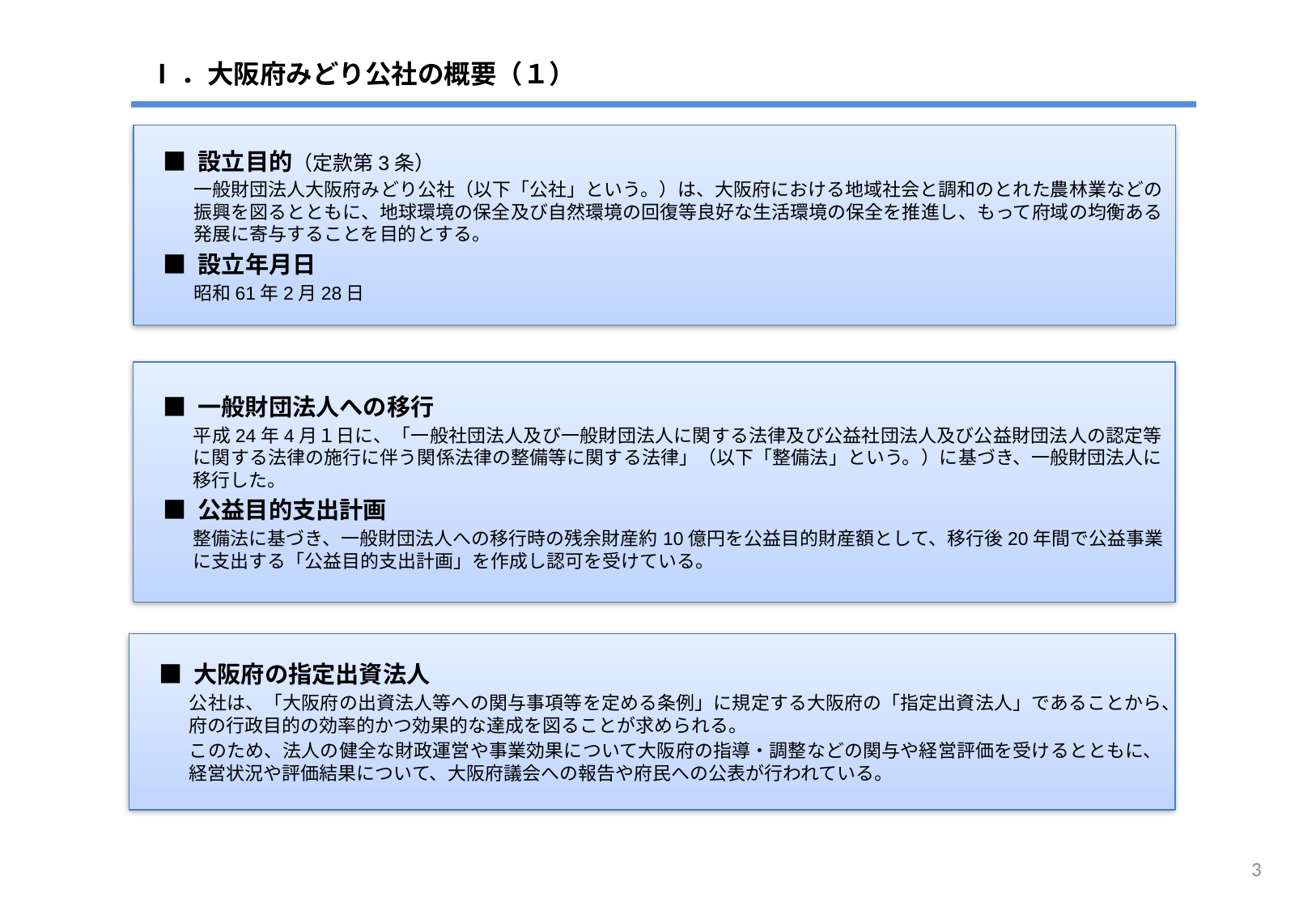

# Ⅰ．大阪府みどり公社の概要（１）

■ 設立目的（定款第3条）
一般財団法人大阪府みどり公社（以下「公社」という。）は、大阪府における地域社会と調和のとれた農林業などの振興を図るとともに、地球環境の保全及び自然環境の回復等良好な生活環境の保全を推進し、もって府域の均衡ある発展に寄与することを目的とする。
■ 設立年月日
昭和61年2月28日
■ 一般財団法人への移行
平成24年4月１日に、「一般社団法人及び一般財団法人に関する法律及び公益社団法人及び公益財団法人の認定等に関する法律の施行に伴う関係法律の整備等に関する法律」（以下「整備法」という。）に基づき、一般財団法人に移行した。
■ 公益目的支出計画
整備法に基づき、一般財団法人への移行時の残余財産約10億円を公益目的財産額として、移行後20年間で公益事業に支出する「公益目的支出計画」を作成し認可を受けている。
■ 大阪府の指定出資法人
公社は、「大阪府の出資法人等への関与事項等を定める条例」に規定する大阪府の「指定出資法人」であることから、府の行政目的の効率的かつ効果的な達成を図ることが求められる。
このため、法人の健全な財政運営や事業効果について大阪府の指導・調整などの関与や経営評価を受けるとともに、経営状況や評価結果について、大阪府議会への報告や府民への公表が行われている。
3